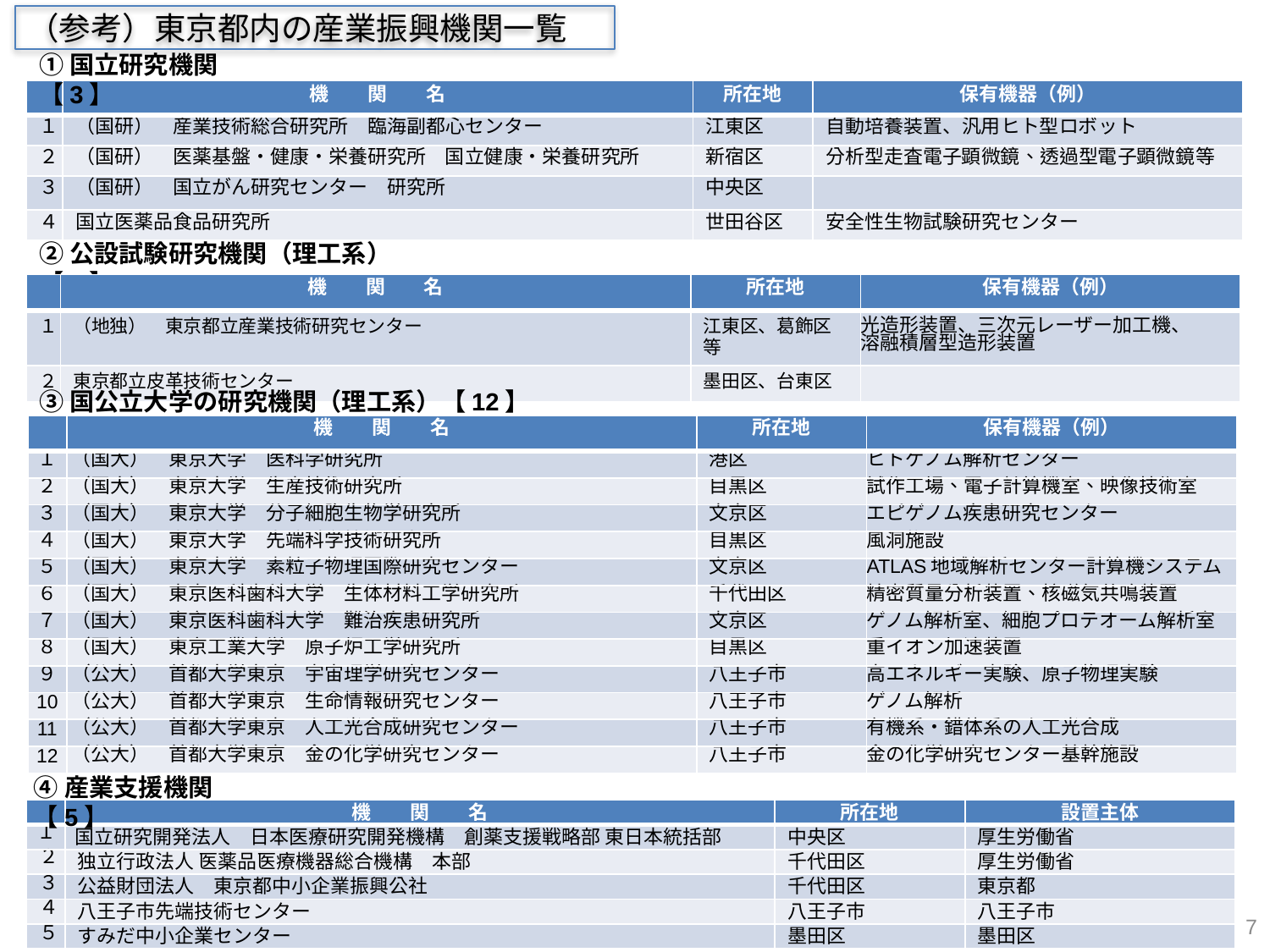

（参考）東京都内の産業振興機関一覧
①国立研究機関　【3】
|  | 機　　関　　名 | 所在地 | 保有機器（例） |
| --- | --- | --- | --- |
| １ | （国研）　産業技術総合研究所　臨海副都心センター | 江東区 | 自動培養装置、汎用ヒト型ロボット |
| ２ | （国研）　医薬基盤・健康・栄養研究所　国立健康・栄養研究所 | 新宿区 | 分析型走査電子顕微鏡、透過型電子顕微鏡等 |
| ３ | （国研）　国立がん研究センター　研究所 | 中央区 |  |
| ４ | 国立医薬品食品研究所 | 世田谷区 | 安全性生物試験研究センター |
②公設試験研究機関（理工系）【2】
|  | 機　　関　　名 | 所在地 | 保有機器（例） |
| --- | --- | --- | --- |
| １ | （地独）　東京都立産業技術研究センター | 江東区、葛飾区等 | 光造形装置、三次元レーザー加工機、 溶融積層型造形装置 |
| ２ | 東京都立皮革技術センター | 墨田区、台東区 |  |
③国公立大学の研究機関（理工系）【12】
|  | 機　　関　　名 | 所在地 | 保有機器（例） |
| --- | --- | --- | --- |
| １ | （国大）　東京大学　医科学研究所 | 港区 | ヒトゲノム解析センター |
| ２ | （国大）　東京大学　生産技術研究所 | 目黒区 | 試作工場、電子計算機室、映像技術室 |
| ３ | （国大）　東京大学　分子細胞生物学研究所 | 文京区 | エピゲノム疾患研究センター |
| ４ | （国大）　東京大学　先端科学技術研究所 | 目黒区 | 風洞施設 |
| ５ | （国大）　東京大学　素粒子物理国際研究センター | 文京区 | ATLAS地域解析センター計算機システム |
| ６ | （国大）　東京医科歯科大学　生体材料工学研究所 | 千代田区 | 精密質量分析装置、核磁気共鳴装置 |
| ７ | （国大）　東京医科歯科大学　難治疾患研究所 | 文京区 | ゲノム解析室、細胞プロテオーム解析室 |
| ８ | （国大）　東京工業大学　原子炉工学研究所 | 目黒区 | 重イオン加速装置 |
| ９ | （公大）　首都大学東京　宇宙理学研究センター | 八王子市 | 高エネルギー実験、原子物理実験 |
| 10 | （公大）　首都大学東京　生命情報研究センター | 八王子市 | ゲノム解析 |
| 11 | （公大）　首都大学東京　人工光合成研究センター | 八王子市 | 有機系・錯体系の人工光合成 |
| 12 | （公大）　首都大学東京　金の化学研究センター | 八王子市 | 金の化学研究センター基幹施設 |
④産業支援機関　【5】
|  | 機　　関　　名 | 所在地 | 設置主体 |
| --- | --- | --- | --- |
| １ | 国立研究開発法人　日本医療研究開発機構　創薬支援戦略部 東日本統括部 | 中央区 | 厚生労働省 |
| ２ | 独立行政法人 医薬品医療機器総合機構　本部 | 千代田区 | 厚生労働省 |
| ３ | 公益財団法人　東京都中小企業振興公社 | 千代田区 | 東京都 |
| ４ | 八王子市先端技術センター | 八王子市 | 八王子市 |
| ５ | すみだ中小企業センター | 墨田区 | 墨田区 |
7